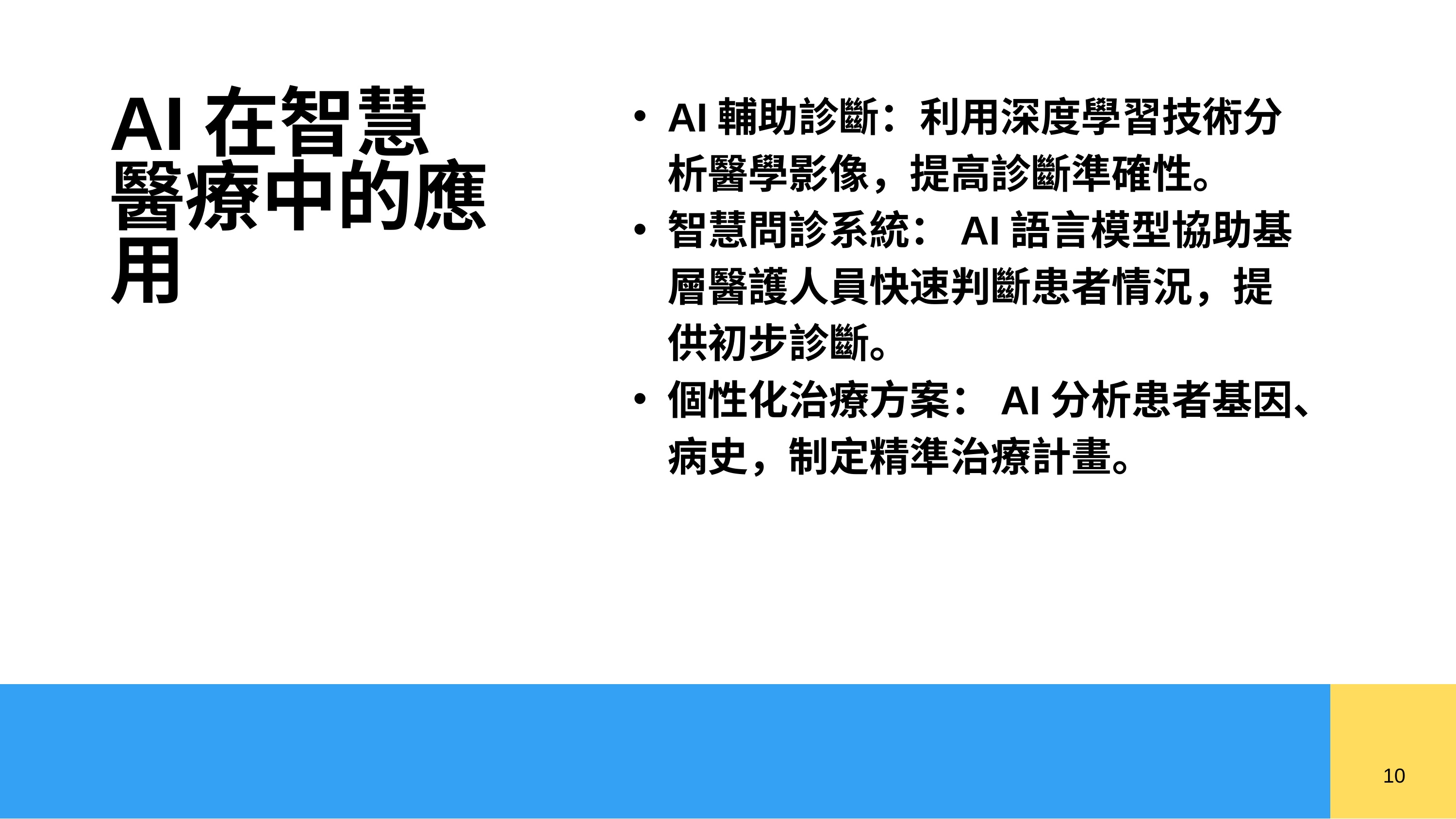

AI輔助診斷：利用深度學習技術分析醫學影像，提高診斷準確性。
智慧問診系統：AI語言模型協助基層醫護人員快速判斷患者情況，提供初步診斷。
個性化治療方案：AI分析患者基因、病史，制定精準治療計畫。
AI在智慧醫療中的應用

10